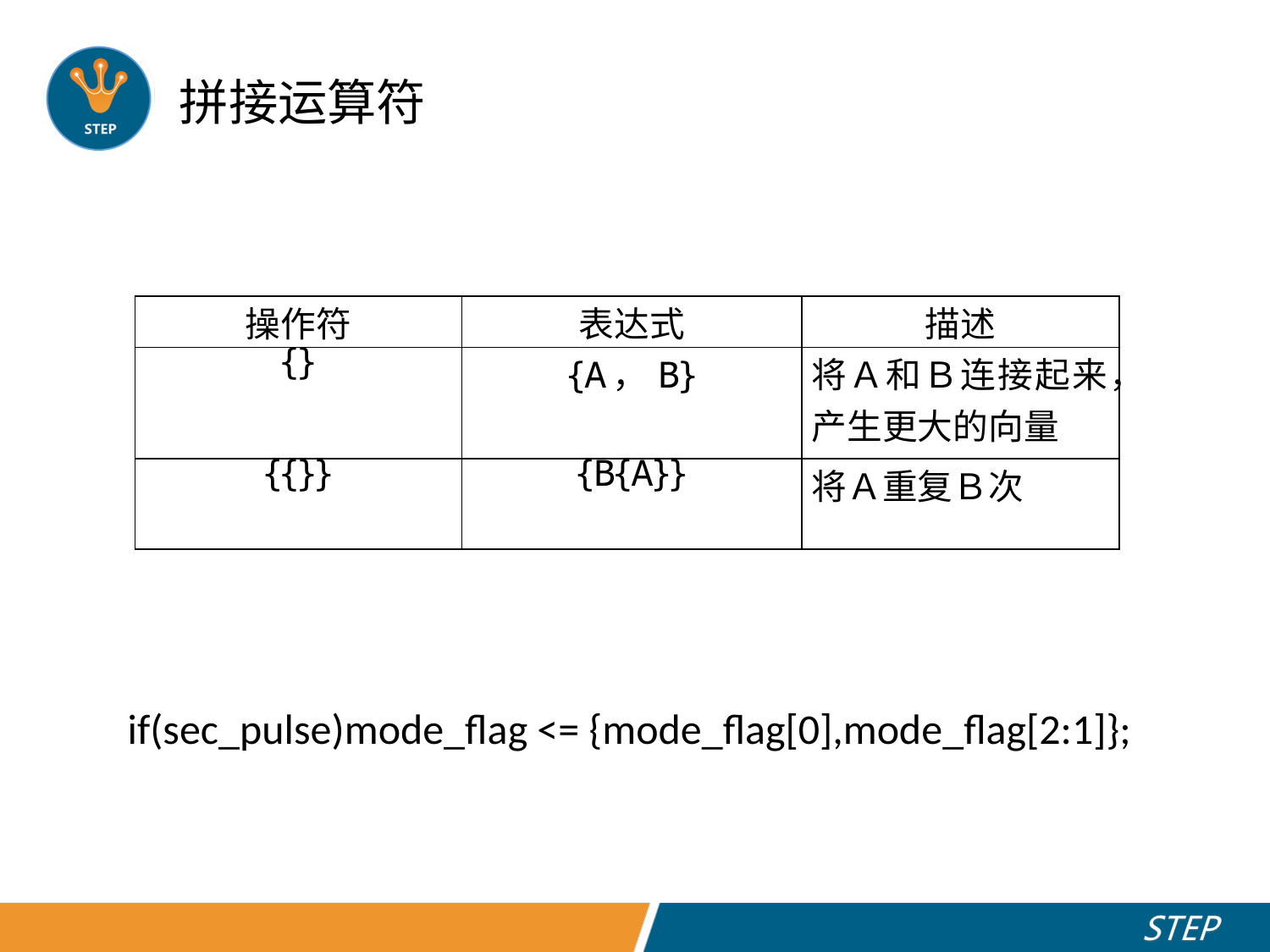

# 拼接运算符
| 操作符 | 表达式 | 描述 |
| --- | --- | --- |
| {} | {A，B} | 将Ａ和Ｂ连接起来，产生更大的向量 |
| {{}} | {B{A}} | 将Ａ重复Ｂ次 |
if(sec_pulse)mode_flag <= {mode_flag[0],mode_flag[2:1]};